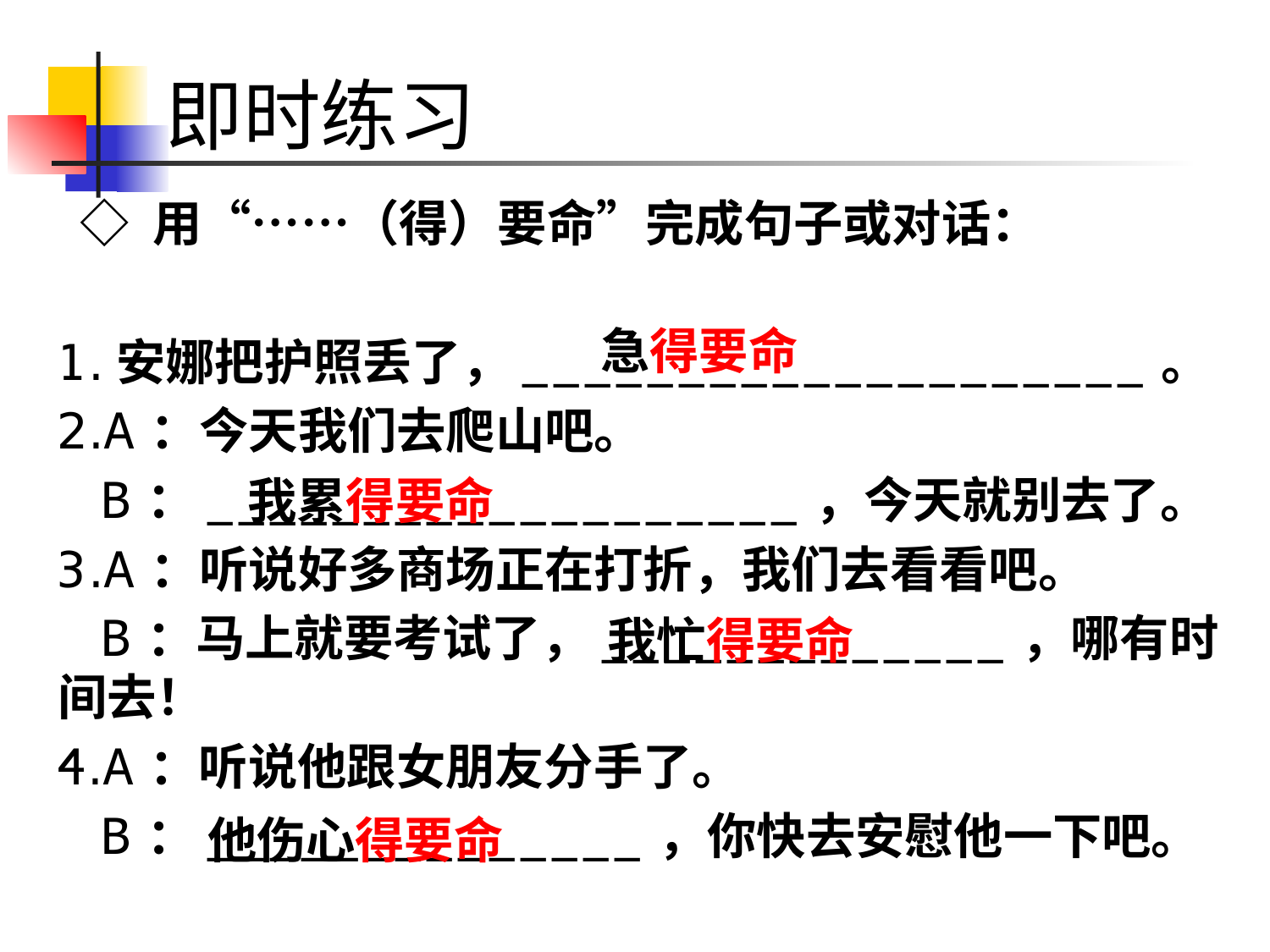

# 即时练习
  ◇ 用“……（得）要命”完成句子或对话：

1.安娜把护照丢了，____________________。
2.A：今天我们去爬山吧。
   B：___________________，今天就别去了。
3.A：听说好多商场正在打折，我们去看看吧。
   B：马上就要考试了，_____________，哪有时间去！
4.A：听说他跟女朋友分手了。
   B：______________，你快去安慰他一下吧。

急得要命
我累得要命
我忙得要命

他伤心得要命